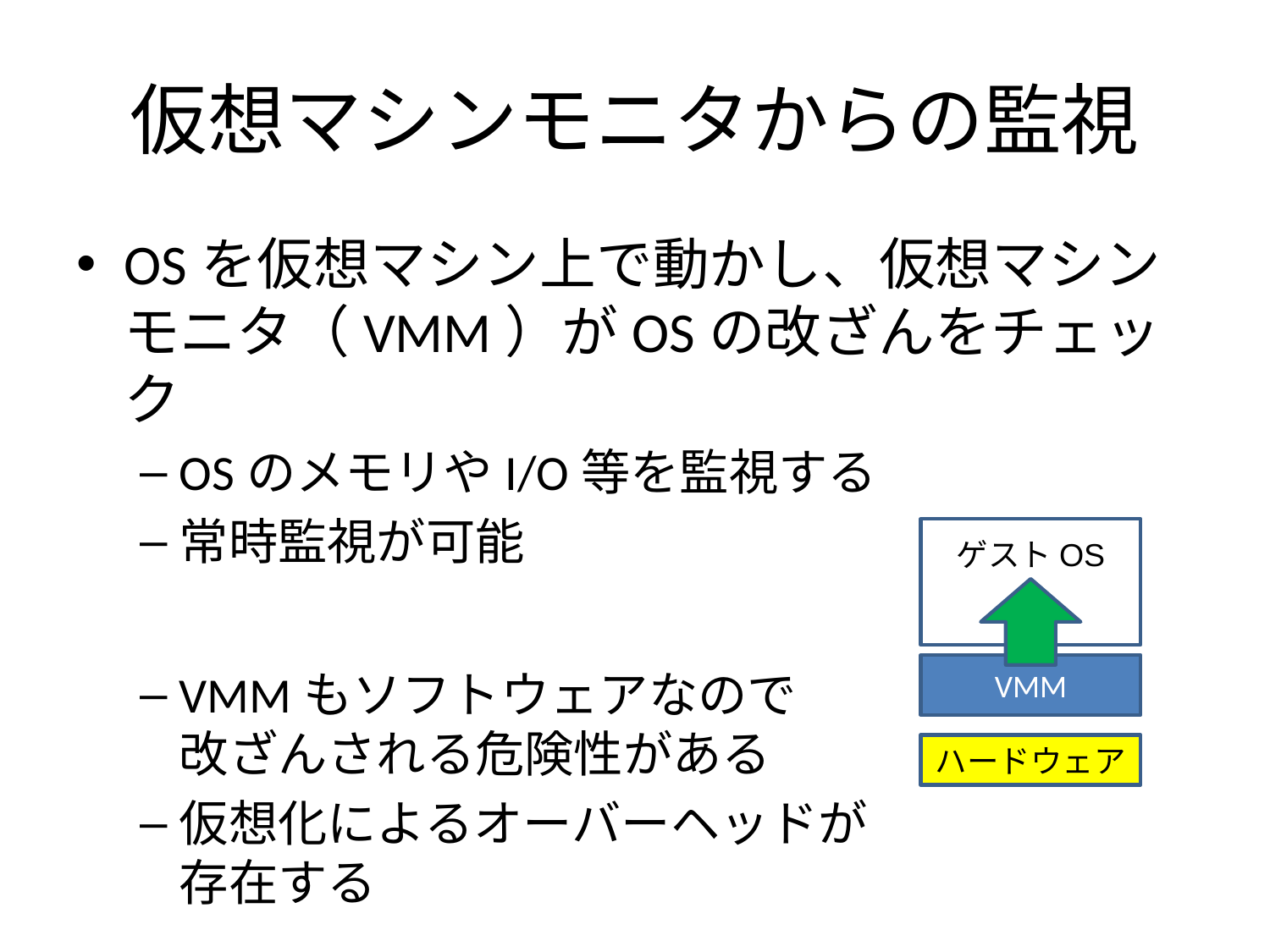

# 仮想マシンモニタからの監視
OSを仮想マシン上で動かし、仮想マシンモニタ（VMM）がOSの改ざんをチェック
OSのメモリやI/O等を監視する
常時監視が可能

VMMもソフトウェアなので
改ざんされる危険性がある
仮想化によるオーバーヘッドが
存在する

ゲストOS

VMM
ハードウェア